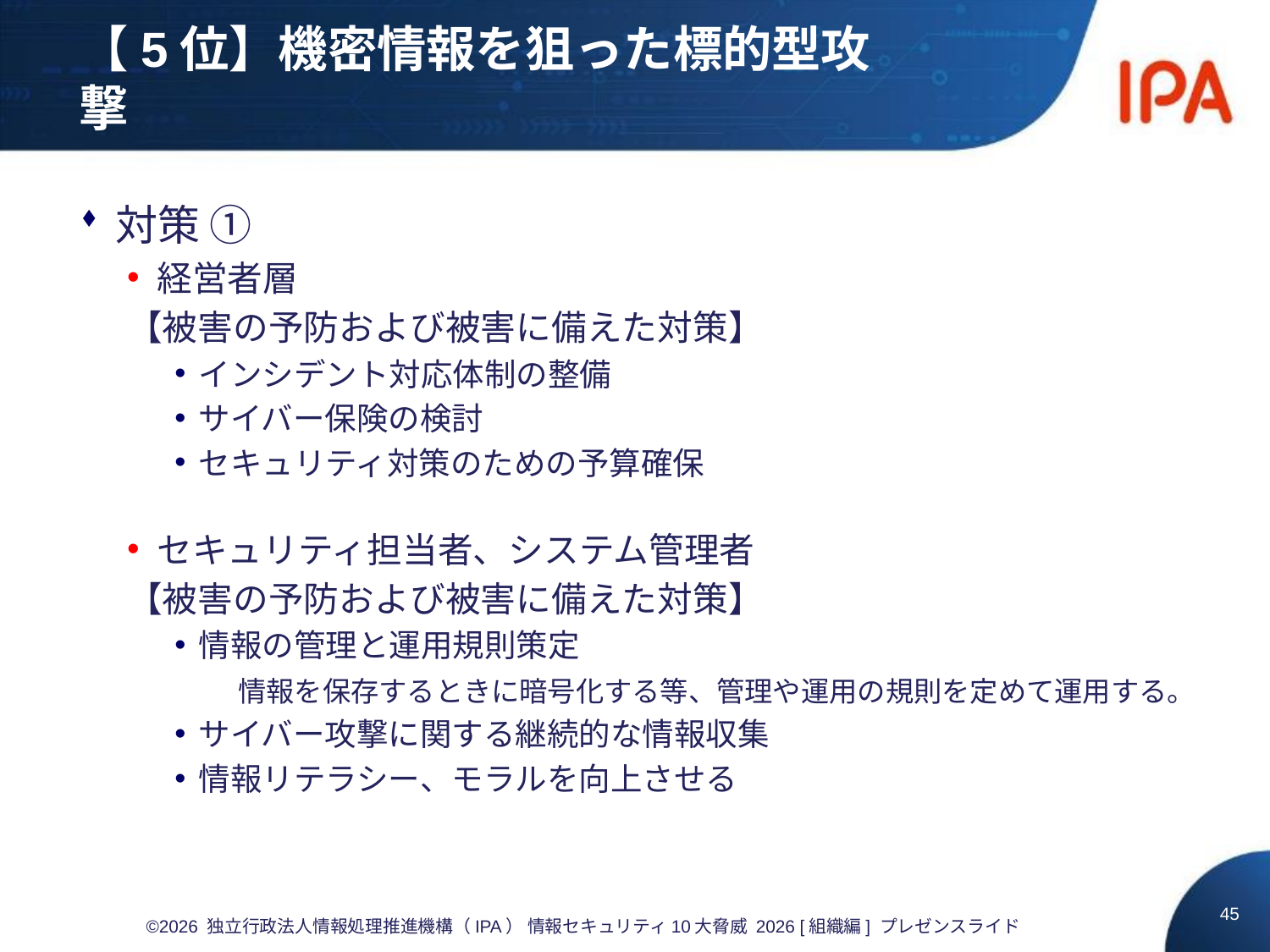

# 【5位】機密情報を狙った標的型攻撃
対策 ①
経営者層
【被害の予防および被害に備えた対策】
インシデント対応体制の整備
サイバー保険の検討
セキュリティ対策のための予算確保

セキュリティ担当者、システム管理者
【被害の予防および被害に備えた対策】
情報の管理と運用規則策定
　　情報を保存するときに暗号化する等、管理や運用の規則を定めて運用する。
サイバー攻撃に関する継続的な情報収集
情報リテラシー、モラルを向上させる
45
©2026 独立行政法人情報処理推進機構（IPA） 情報セキュリティ10大脅威 2026 [組織編] プレゼンスライド